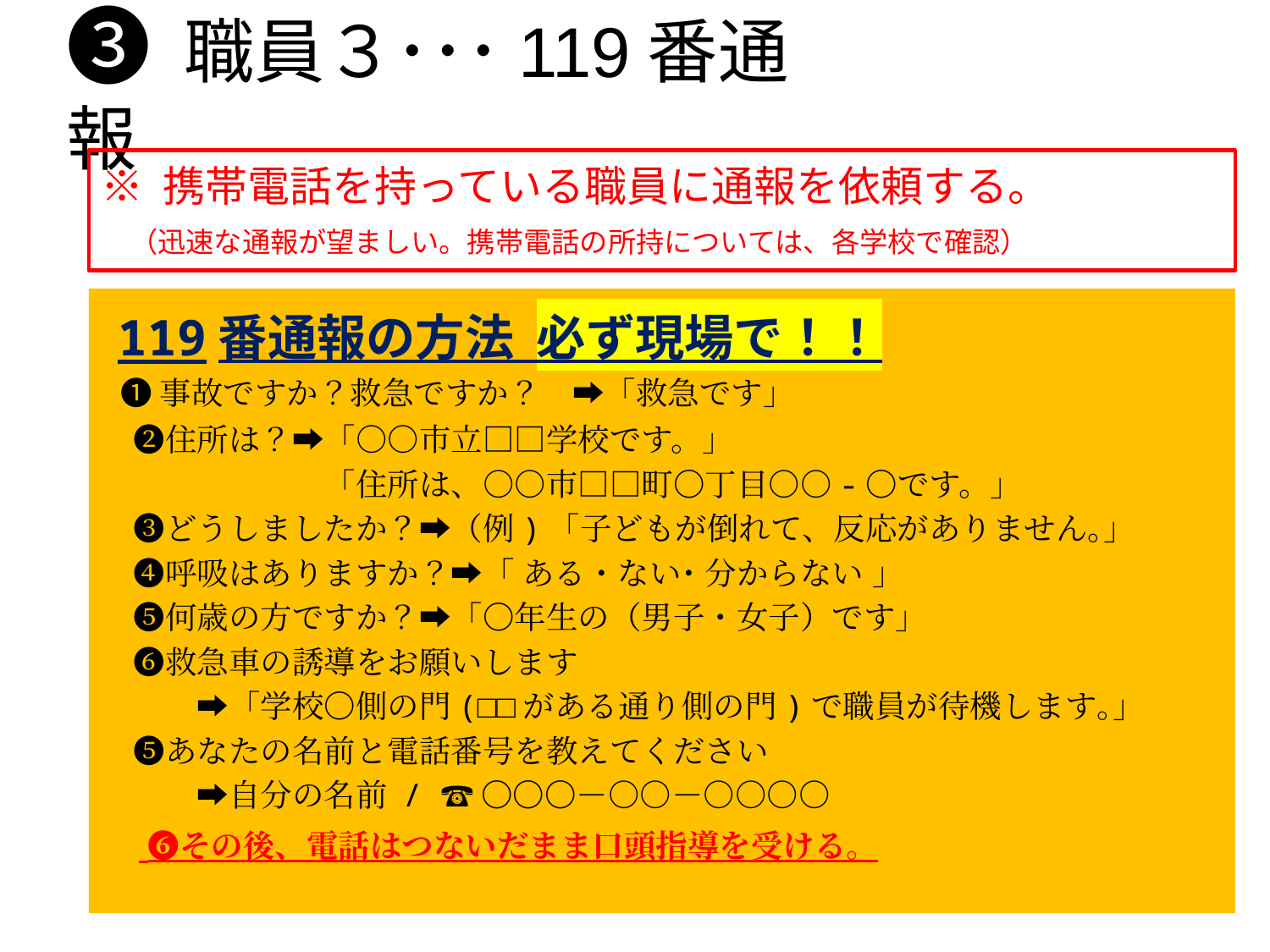

❸ 職員３･･･119番通報
※ 携帯電話を持っている職員に通報を依頼する。　                 （迅速な通報が望ましい。携帯電話の所持については、各学校で確認）

  ➊事故ですか？救急ですか？　➡「救急です」
　➋住所は？➡「○○市立□□学校です。」
　　　　　　　「住所は、○○市□□町〇丁目○○-〇です。」
　❸どうしましたか？➡（例)「子どもが倒れて、反応がありません｡｣
　❹呼吸はありますか？➡「 ある ･ ない･ 分からない 」
　❺何歳の方ですか？➡「〇年生の（男子・女子）です」
　➏救急車の誘導をお願いします
　　　➡「学校〇側の門(□□がある通り側の門)で職員が待機します｡｣
　❺あなたの名前と電話番号を教えてください
　　　➡自分の名前 / ☎〇〇〇－○○－○○○○
　 ➏その後、電話はつないだまま口頭指導を受ける。
# 119番通報の方法  必ず現場で！！